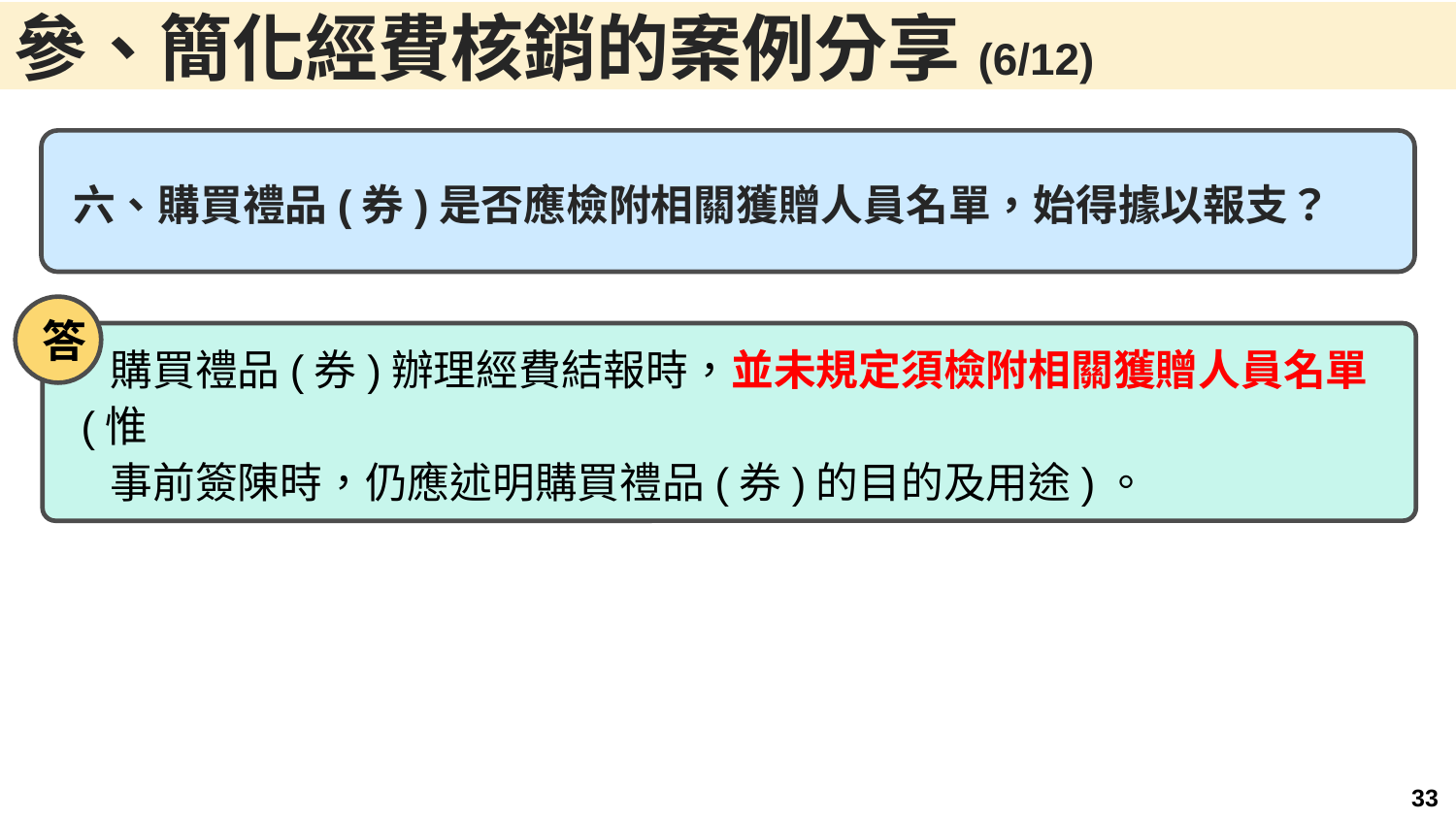

參、簡化經費核銷的案例分享(6/12)

六、購買禮品(券)是否應檢附相關獲贈人員名單，始得據以報支？
答

  購買禮品(券)辦理經費結報時，並未規定須檢附相關獲贈人員名單(惟
  事前簽陳時，仍應述明購買禮品(券)的目的及用途)。
33